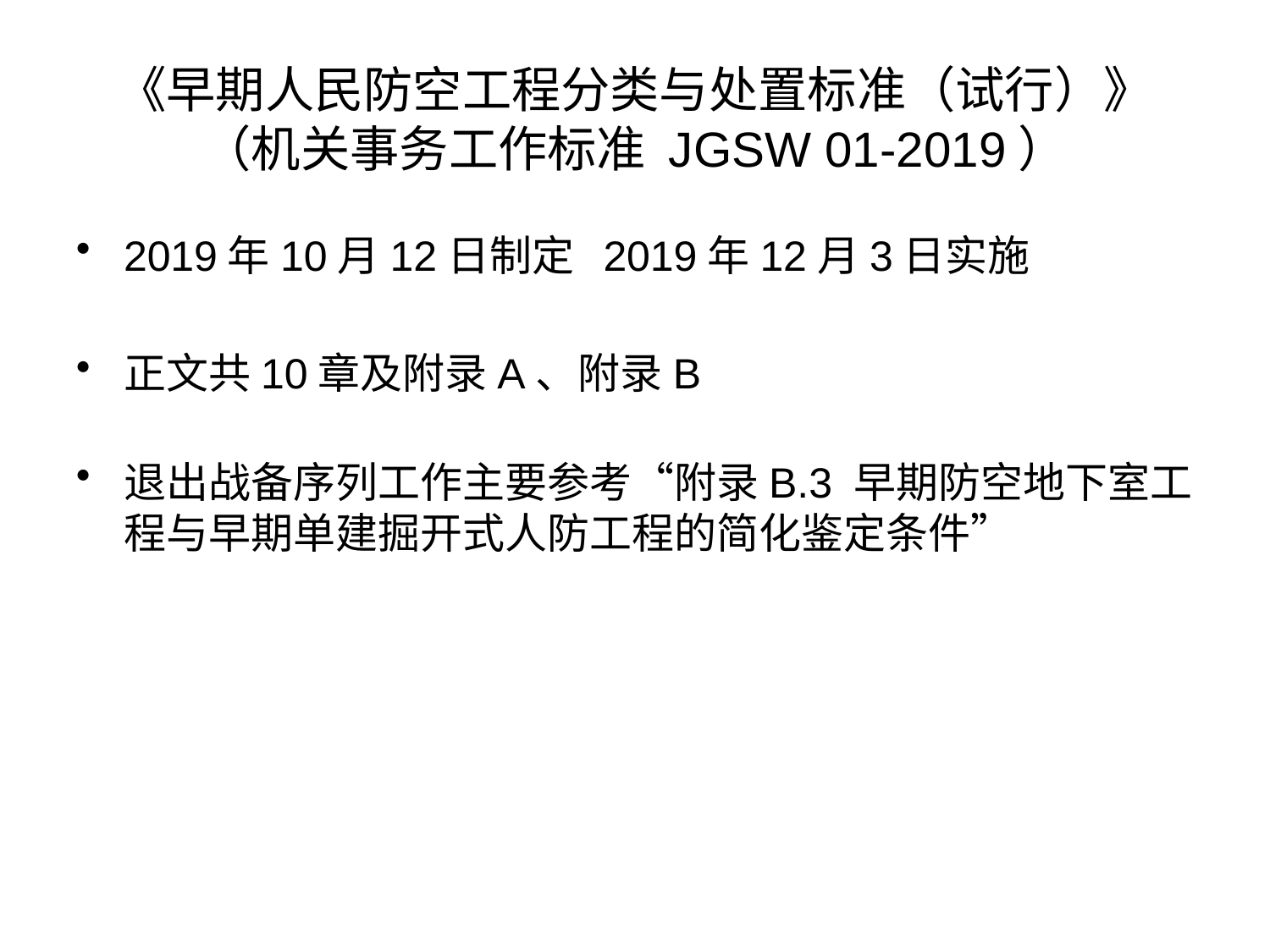

# 《早期人民防空工程分类与处置标准（试行）》（机关事务工作标准 JGSW 01-2019）
2019年10月12日制定  2019年12月3日实施

正文共10章及附录A、附录B

退出战备序列工作主要参考“附录B.3 早期防空地下室工程与早期单建掘开式人防工程的简化鉴定条件”